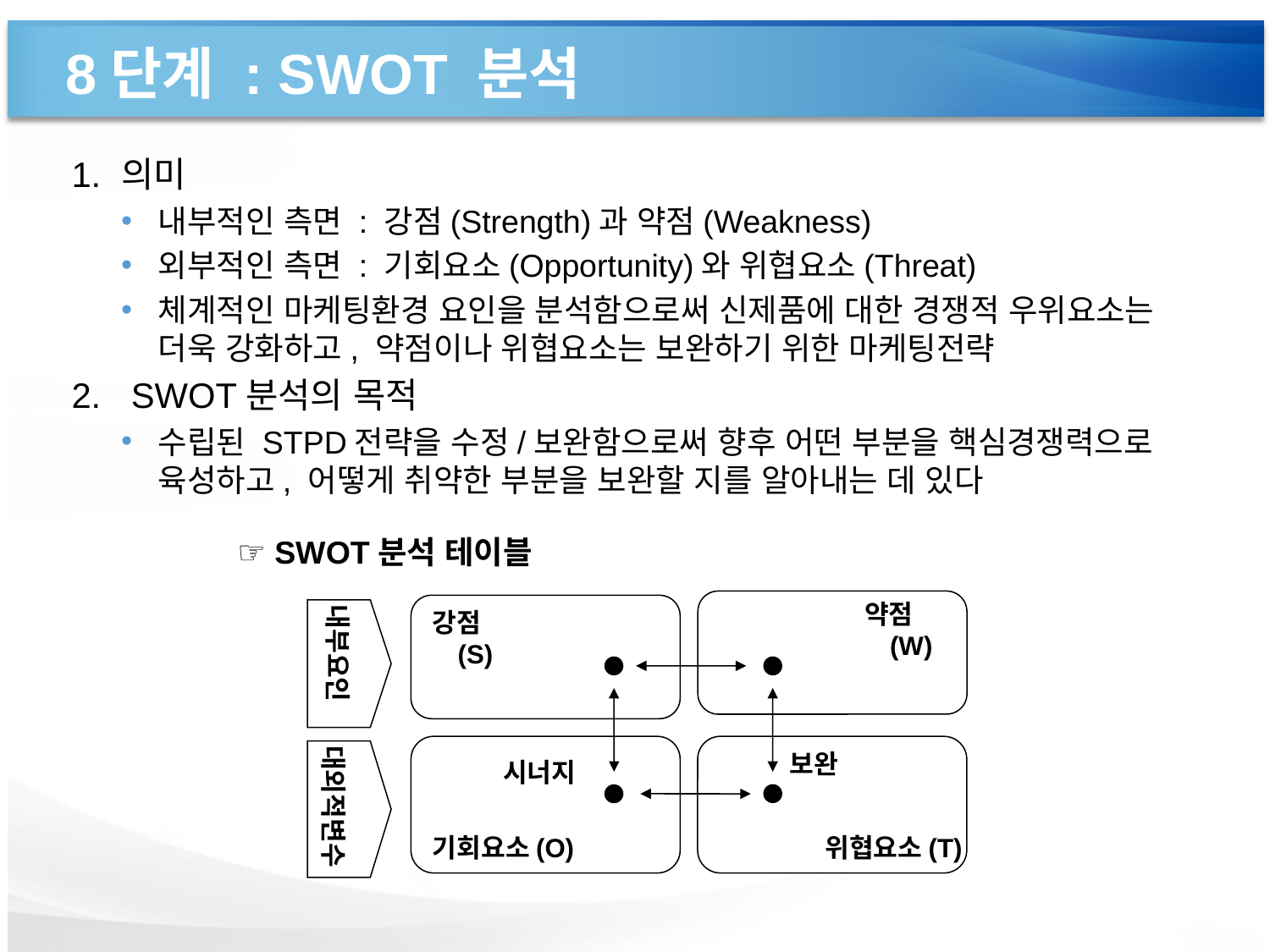

# 8단계 : SWOT 분석
의미
내부적인 측면 : 강점(Strength)과 약점(Weakness)
외부적인 측면 : 기회요소(Opportunity)와 위협요소(Threat)
체계적인 마케팅환경 요인을 분석함으로써 신제품에 대한 경쟁적 우위요소는 더욱 강화하고, 약점이나 위협요소는 보완하기 위한 마케팅전략
 SWOT분석의 목적
수립된 STPD전략을 수정/보완함으로써 향후 어떤 부분을 핵심경쟁력으로 육성하고, 어떻게 취약한 부분을 보완할 지를 알아내는 데 있다
☞ SWOT분석 테이블

약점(W)

강점(S)
내부요인

보완

시너지

대외적변수
기회요소(O)
위협요소(T)